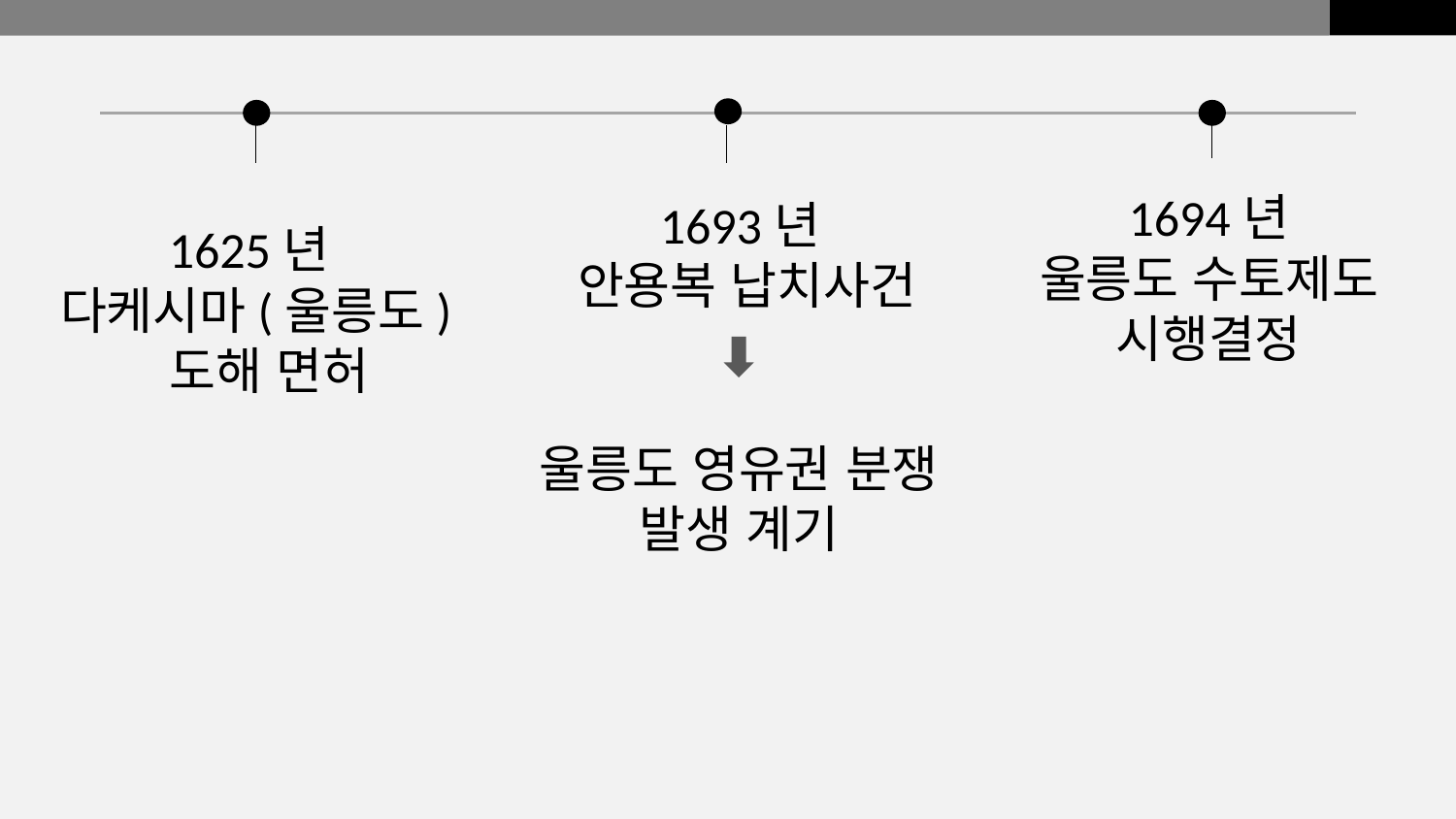

1694년
울릉도 수토제도 시행결정
1693년
안용복 납치사건
1625년
다케시마(울릉도)
 도해 면허

울릉도 영유권 분쟁 발생 계기